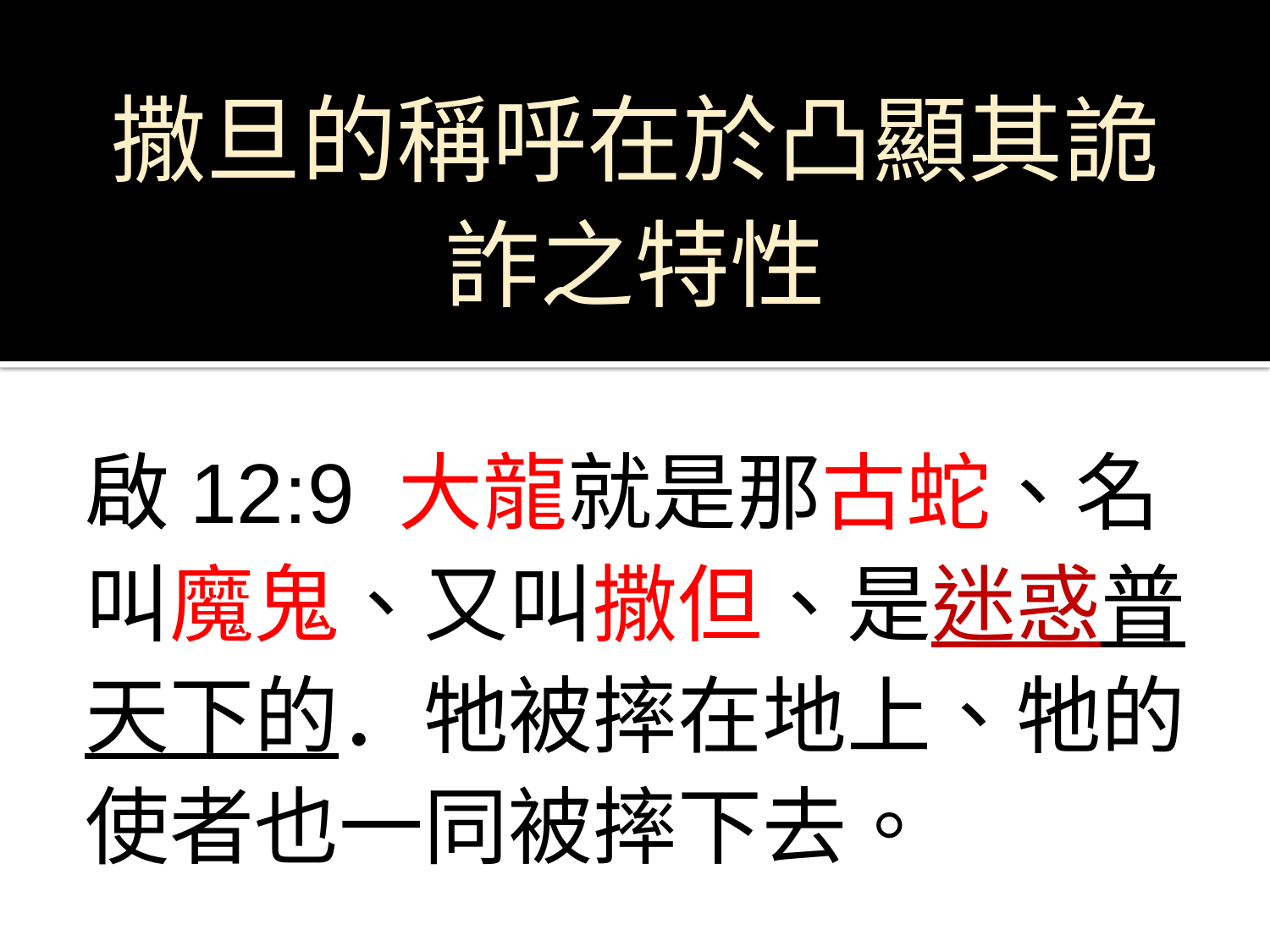

# 撒旦的稱呼在於凸顯其詭詐之特性
啟12:9 大龍就是那古蛇、名叫魔鬼、又叫撒但、是迷惑普天下的．牠被摔在地上、牠的使者也一同被摔下去。